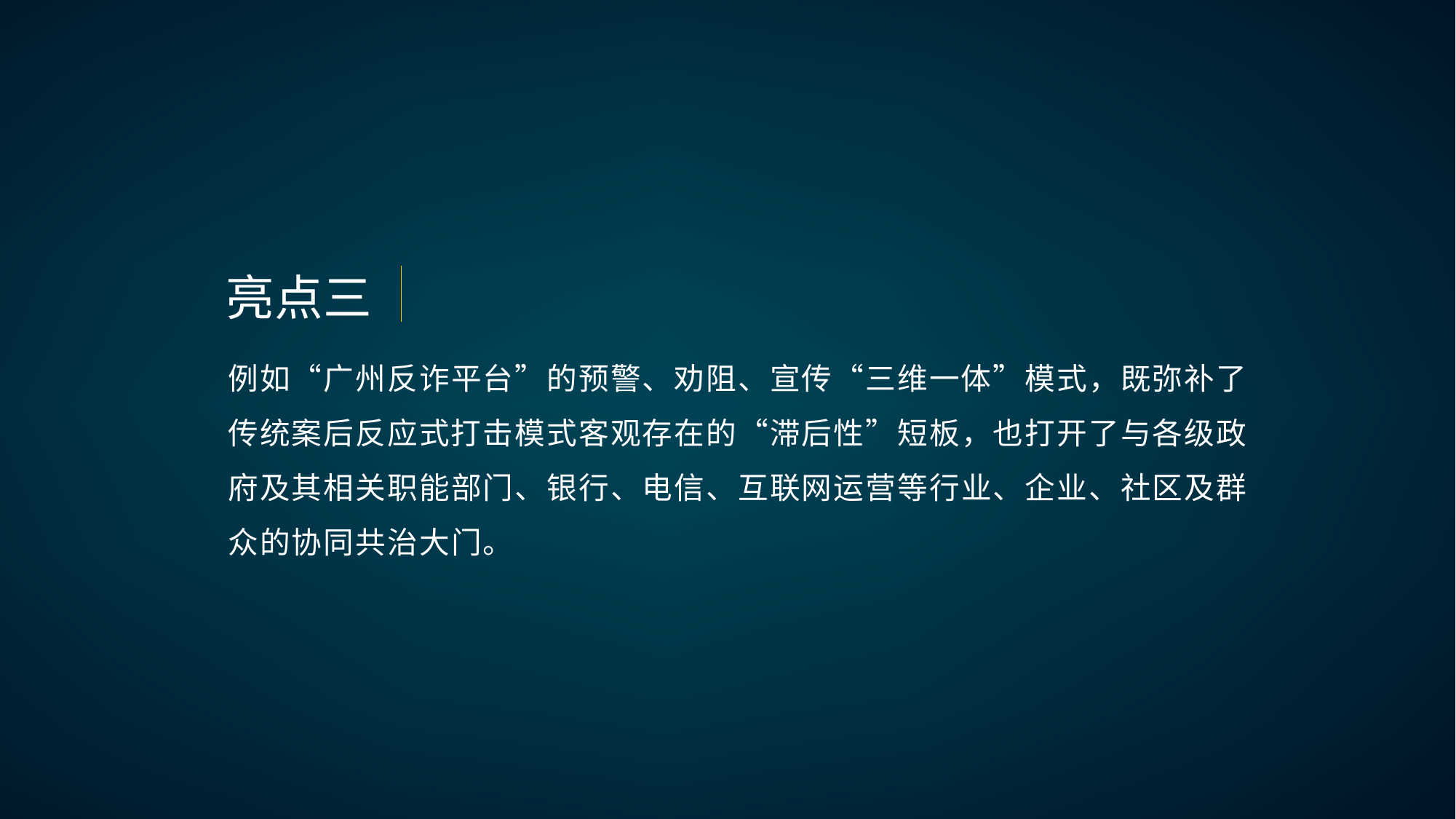

亮点三
例如“广州反诈平台”的预警、劝阻、宣传“三维一体”模式，既弥补了传统案后反应式打击模式客观存在的“滞后性”短板，也打开了与各级政府及其相关职能部门、银行、电信、互联网运营等行业、企业、社区及群众的协同共治大门。